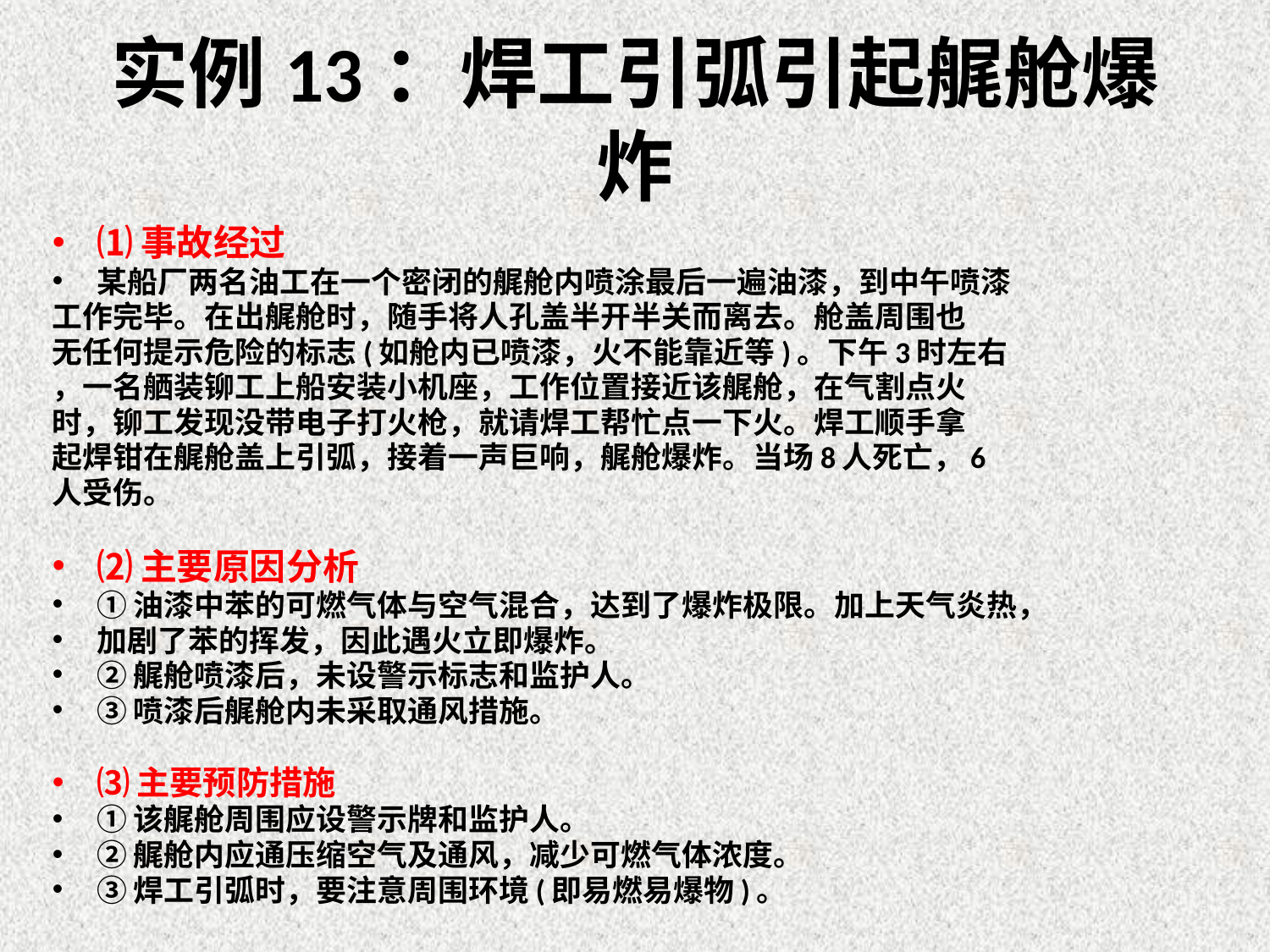

# 实例13：焊工引弧引起艉舱爆炸

⑴事故经过
某船厂两名油工在一个密闭的艉舱内喷涂最后一遍油漆，到中午喷漆
工作完毕。在出艉舱时，随手将人孔盖半开半关而离去。舱盖周围也
无任何提示危险的标志(如舱内已喷漆，火不能靠近等)。下午3时左右
，一名舾装铆工上船安装小机座，工作位置接近该艉舱，在气割点火
时，铆工发现没带电子打火枪，就请焊工帮忙点一下火。焊工顺手拿
起焊钳在艉舱盖上引弧，接着一声巨响，艉舱爆炸。当场8人死亡，6
人受伤。

⑵主要原因分析
①油漆中苯的可燃气体与空气混合，达到了爆炸极限。加上天气炎热，
加剧了苯的挥发，因此遇火立即爆炸。
②艉舱喷漆后，未设警示标志和监护人。
③喷漆后艉舱内未采取通风措施。

⑶主要预防措施
①该艉舱周围应设警示牌和监护人。
②艉舱内应通压缩空气及通风，减少可燃气体浓度。
③焊工引弧时，要注意周围环境(即易燃易爆物)。